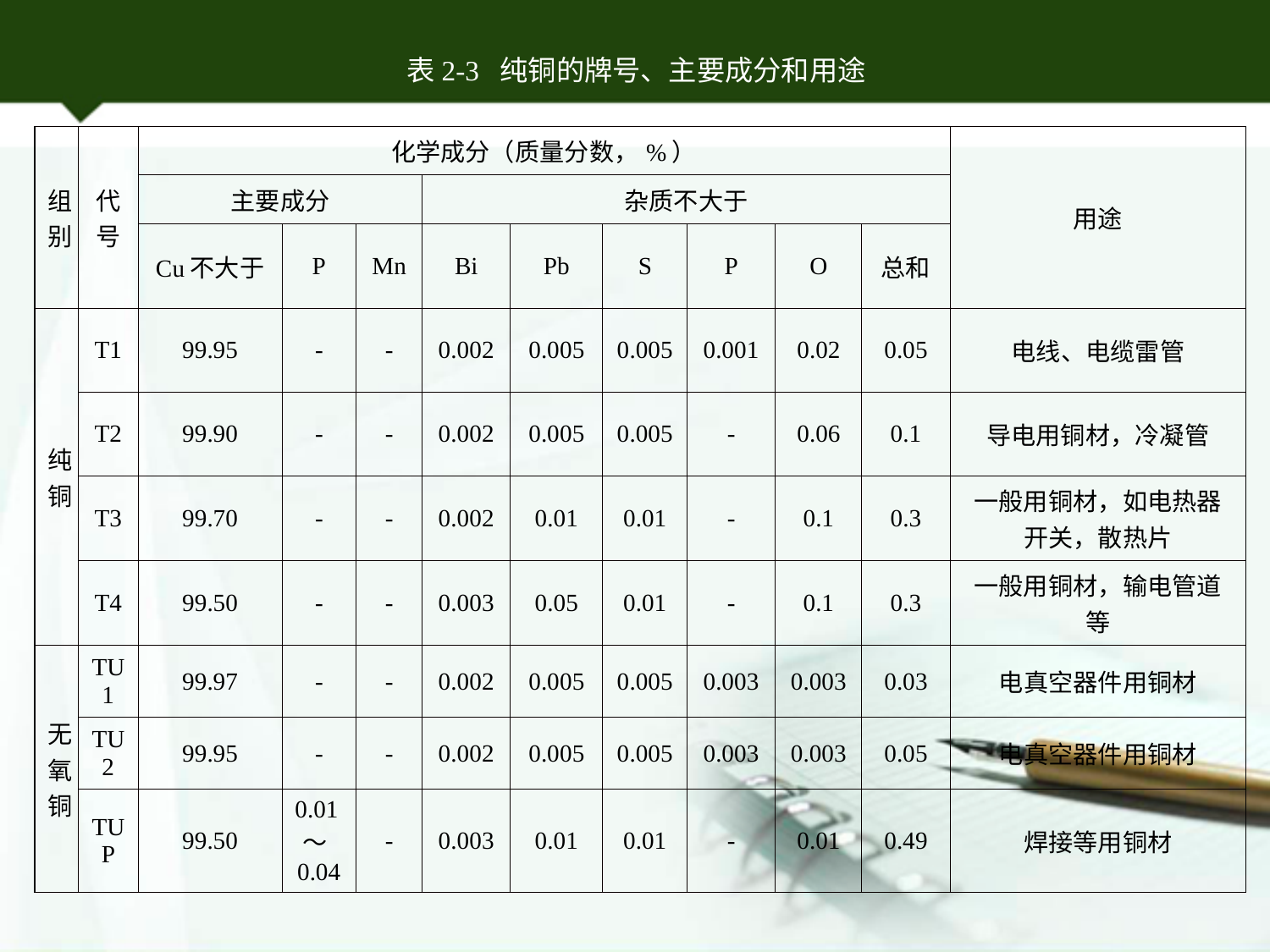

表2-3  纯铜的牌号、主要成分和用途
| 组别 | 代号 | 化学成分（质量分数，%） |  |  |  |  |  |  |  |  | 用途 |
| --- | --- | --- | --- | --- | --- | --- | --- | --- | --- | --- | --- |
|  |  | 主要成分 |  |  | 杂质不大于 |  |  |  |  |  |  |
|  |  | Cu不大于 | P | Mn | Bi | Pb | S | P | O | 总和 |  |
| 纯铜 | T1 | 99.95 | - | - | 0.002 | 0.005 | 0.005 | 0.001 | 0.02 | 0.05 | 电线、电缆雷管 |
|  | T2 | 99.90 | - | - | 0.002 | 0.005 | 0.005 | - | 0.06 | 0.1 | 导电用铜材，冷凝管 |
|  | T3 | 99.70 | - | - | 0.002 | 0.01 | 0.01 | - | 0.1 | 0.3 | 一般用铜材，如电热器开关，散热片 |
|  | T4 | 99.50 | - | - | 0.003 | 0.05 | 0.01 | - | 0.1 | 0.3 | 一般用铜材，输电管道等 |
| 无氧铜 | TU1 | 99.97 | - | - | 0.002 | 0.005 | 0.005 | 0.003 | 0.003 | 0.03 | 电真空器件用铜材 |
|  | TU2 | 99.95 | - | - | 0.002 | 0.005 | 0.005 | 0.003 | 0.003 | 0.05 | 电真空器件用铜材 |
|  | TUP | 99.50 | 0.01～0.04 | - | 0.003 | 0.01 | 0.01 | - | 0.01 | 0.49 | 焊接等用铜材 |